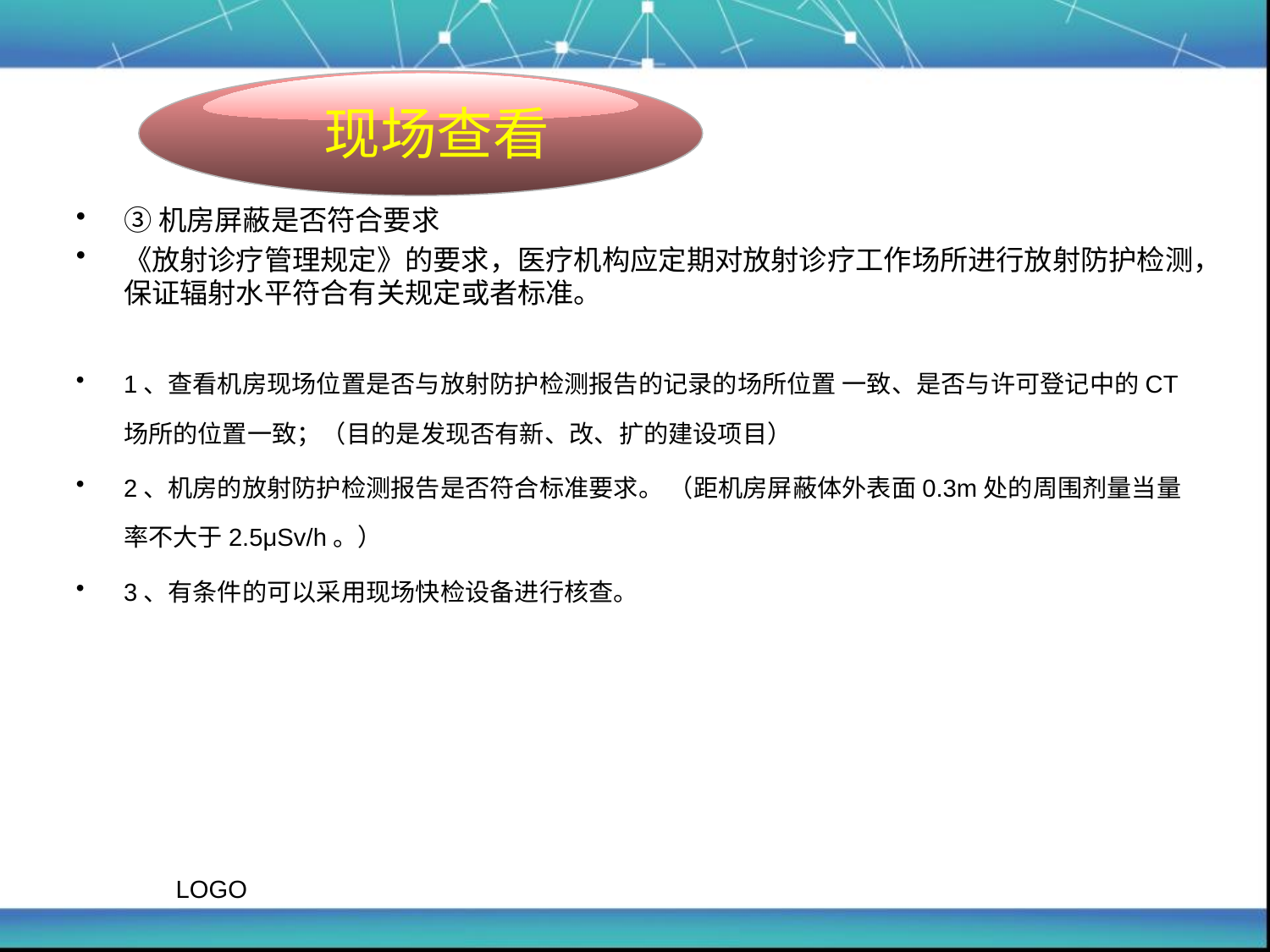

现场查看
#
③机房屏蔽是否符合要求
《放射诊疗管理规定》的要求，医疗机构应定期对放射诊疗工作场所进行放射防护检测，保证辐射水平符合有关规定或者标准。

1、查看机房现场位置是否与放射防护检测报告的记录的场所位置 一致、是否与许可登记中的CT场所的位置一致；（目的是发现否有新、改、扩的建设项目）
2、机房的放射防护检测报告是否符合标准要求。 （距机房屏蔽体外表面0.3m处的周围剂量当量率不大于2.5μSv/h。）
3、有条件的可以采用现场快检设备进行核查。

LOGO